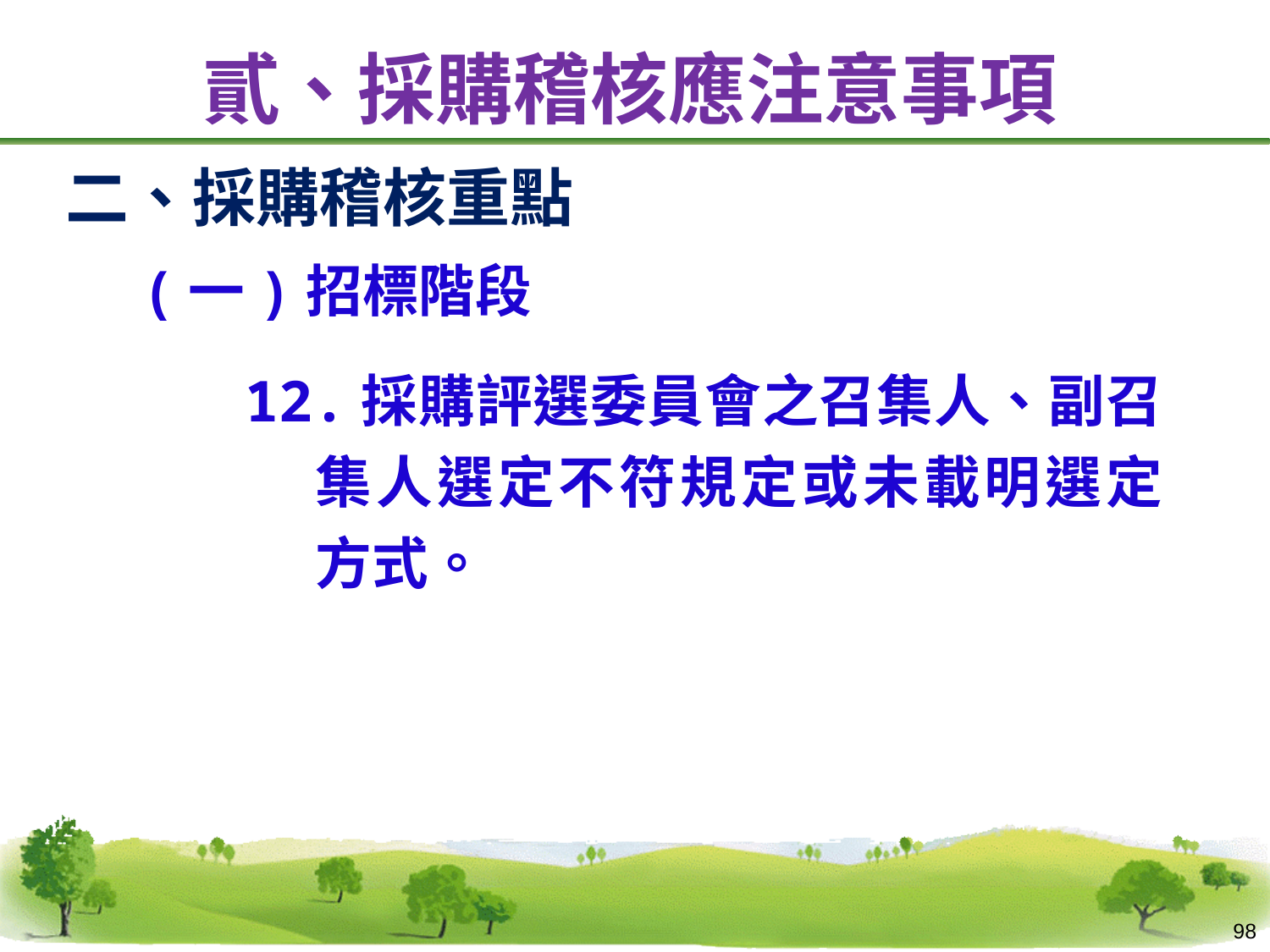

# 貳、採購稽核應注意事項
二、採購稽核重點
(一)招標階段
   12.採購評選委員會之召集人、副召集人選定不符規定或未載明選定方式。

98